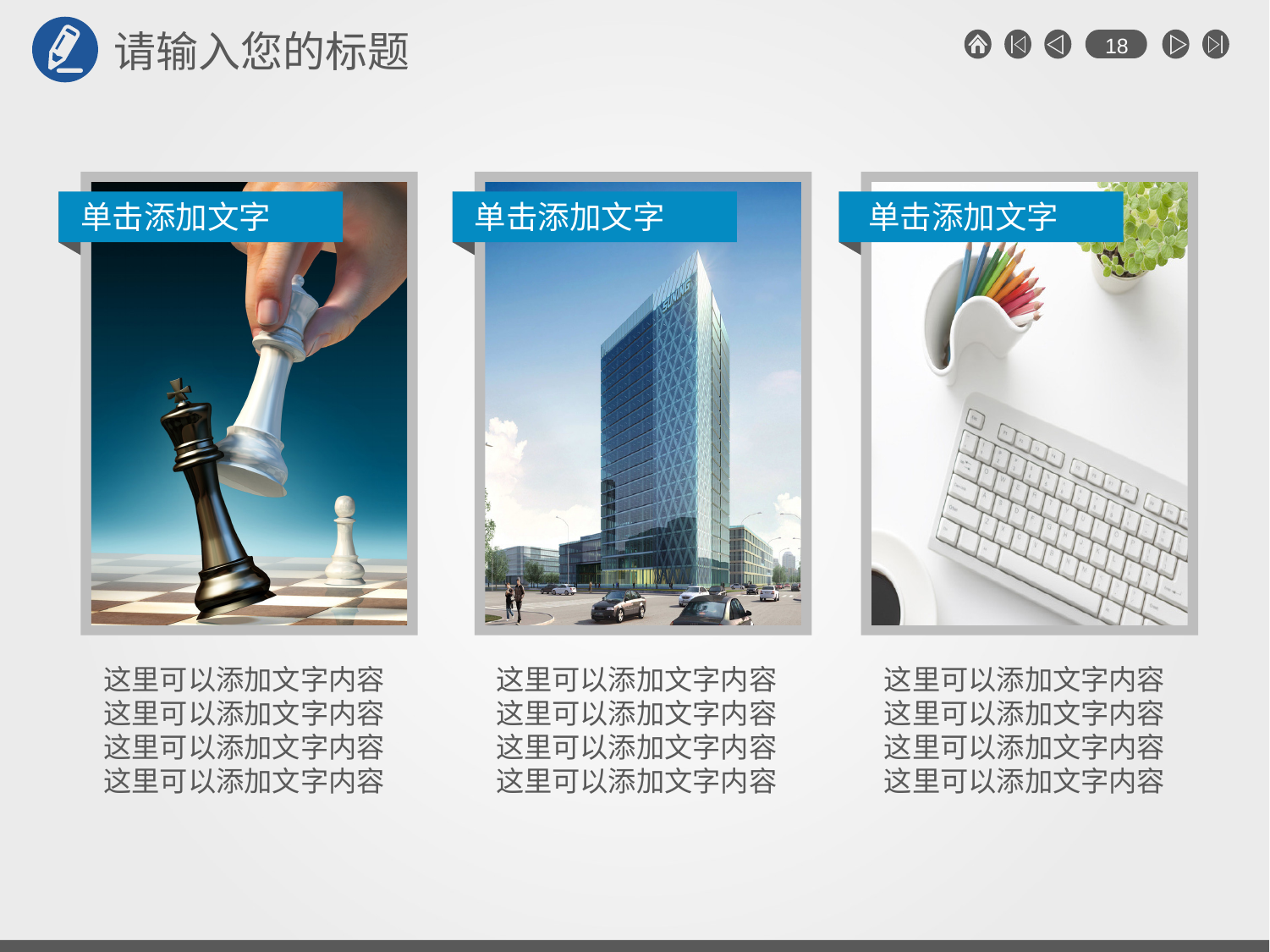

请输入您的标题

单击添加文字
单击添加文字
单击添加文字

这里可以添加文字内容这里可以添加文字内容
这里可以添加文字内容这里可以添加文字内容
这里可以添加文字内容这里可以添加文字内容
这里可以添加文字内容这里可以添加文字内容
这里可以添加文字内容这里可以添加文字内容
这里可以添加文字内容这里可以添加文字内容